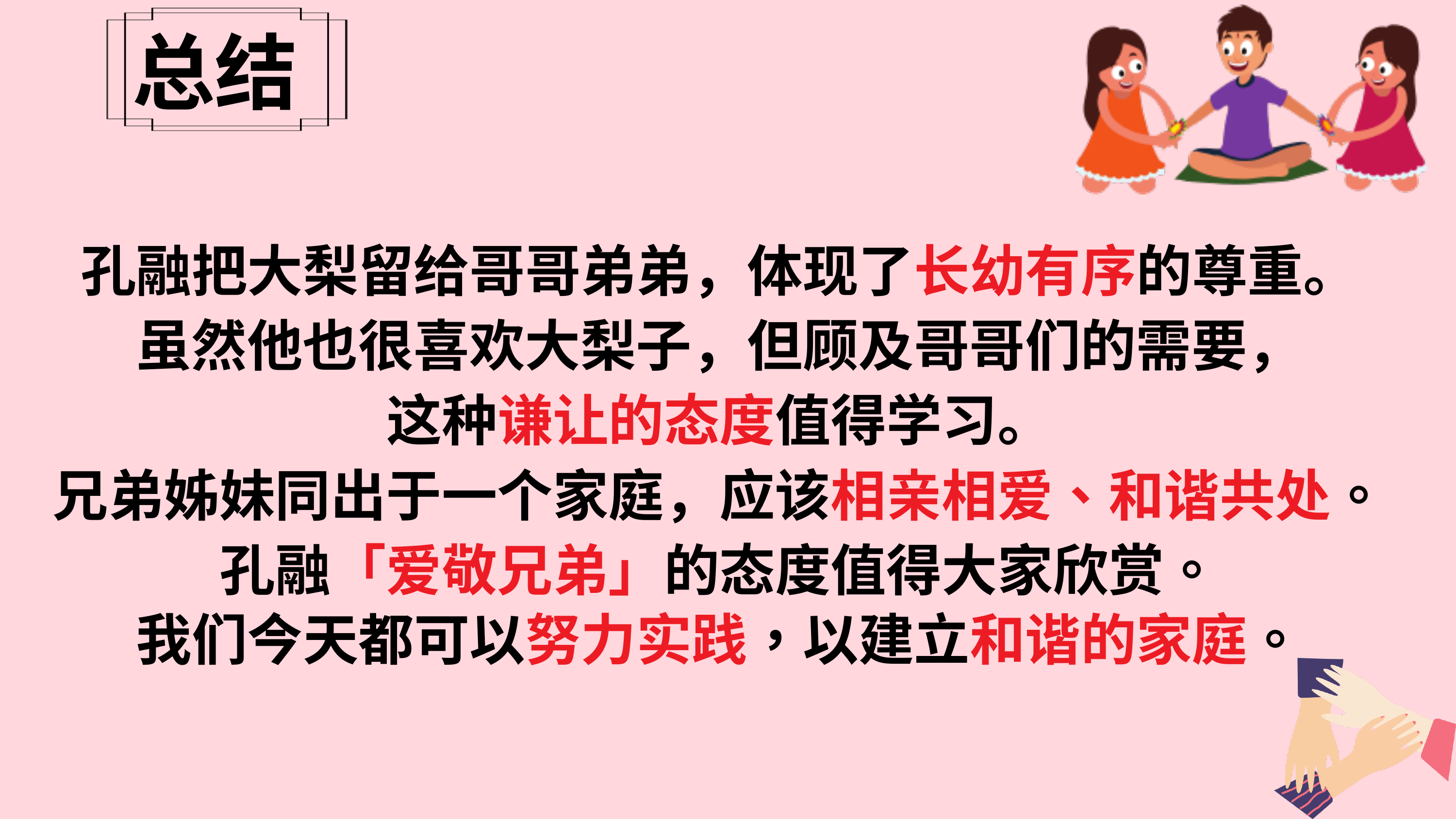

总结

孔融把大梨留给哥哥弟弟，体现了长幼有序的尊重。
虽然他也很喜欢大梨子，但顾及哥哥们的需要，
这种谦让的态度值得学习。
兄弟姊妹同出于一个家庭，应该相亲相爱、和谐共处。
孔融「爱敬兄弟」的态度值得大家欣赏。
我们今天都可以努力实践，以建立和谐的家庭。